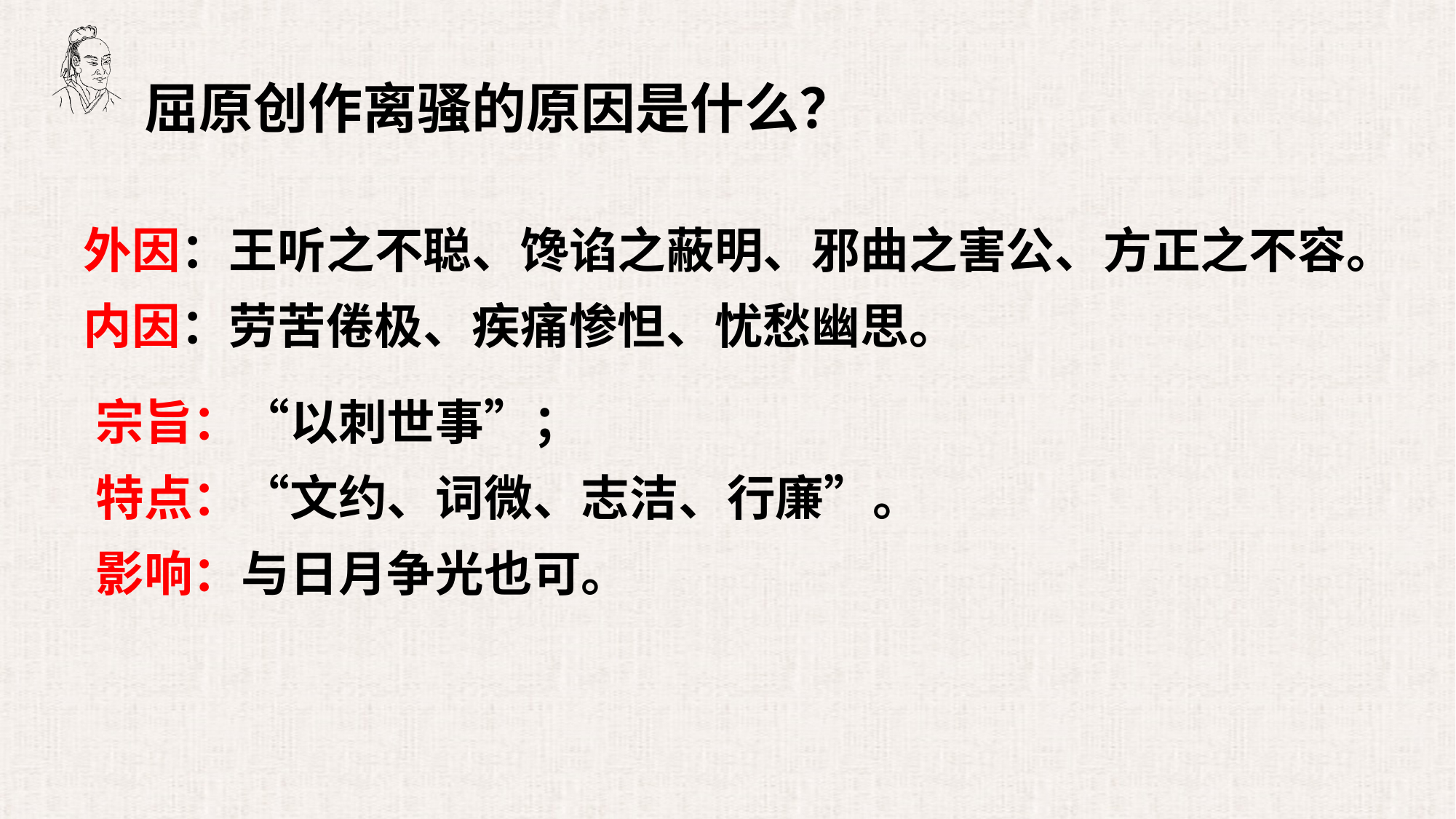

屈原创作离骚的原因是什么？
政论文
外因：王听之不聪、馋谄之蔽明、邪曲之害公、方正之不容。
内因：劳苦倦极、疾痛惨怛、忧愁幽思。
宗旨：“以刺世事”；
特点：“文约、词微、志洁、行廉”。
影响：与日月争光也可。